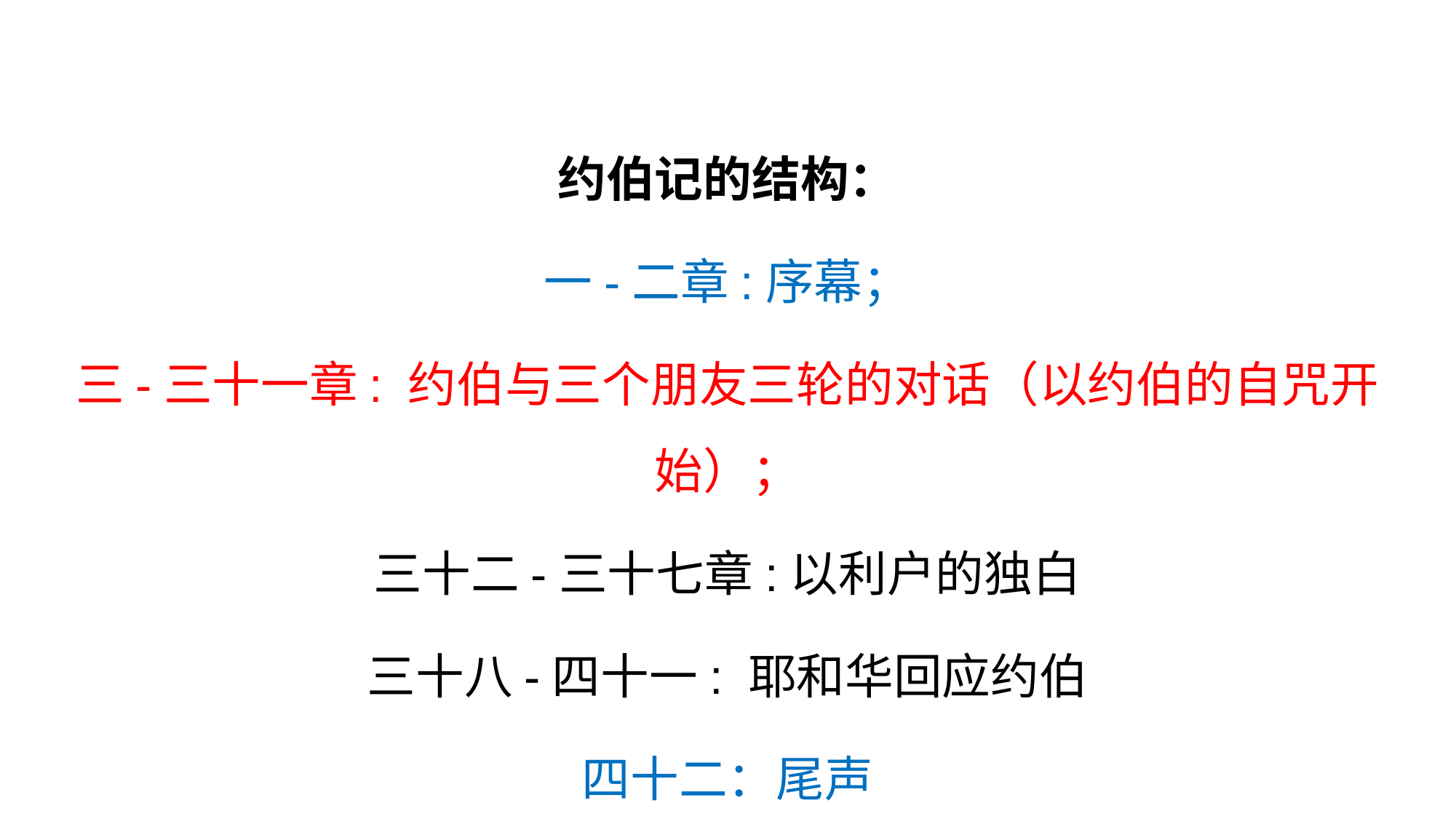

#
约伯记的结构：
一-二章:序幕；
三-三十一章: 约伯与三个朋友三轮的对话（以约伯的自咒开始）；
三十二-三十七章:以利户的独白
三十八-四十一: 耶和华回应约伯
四十二：尾声